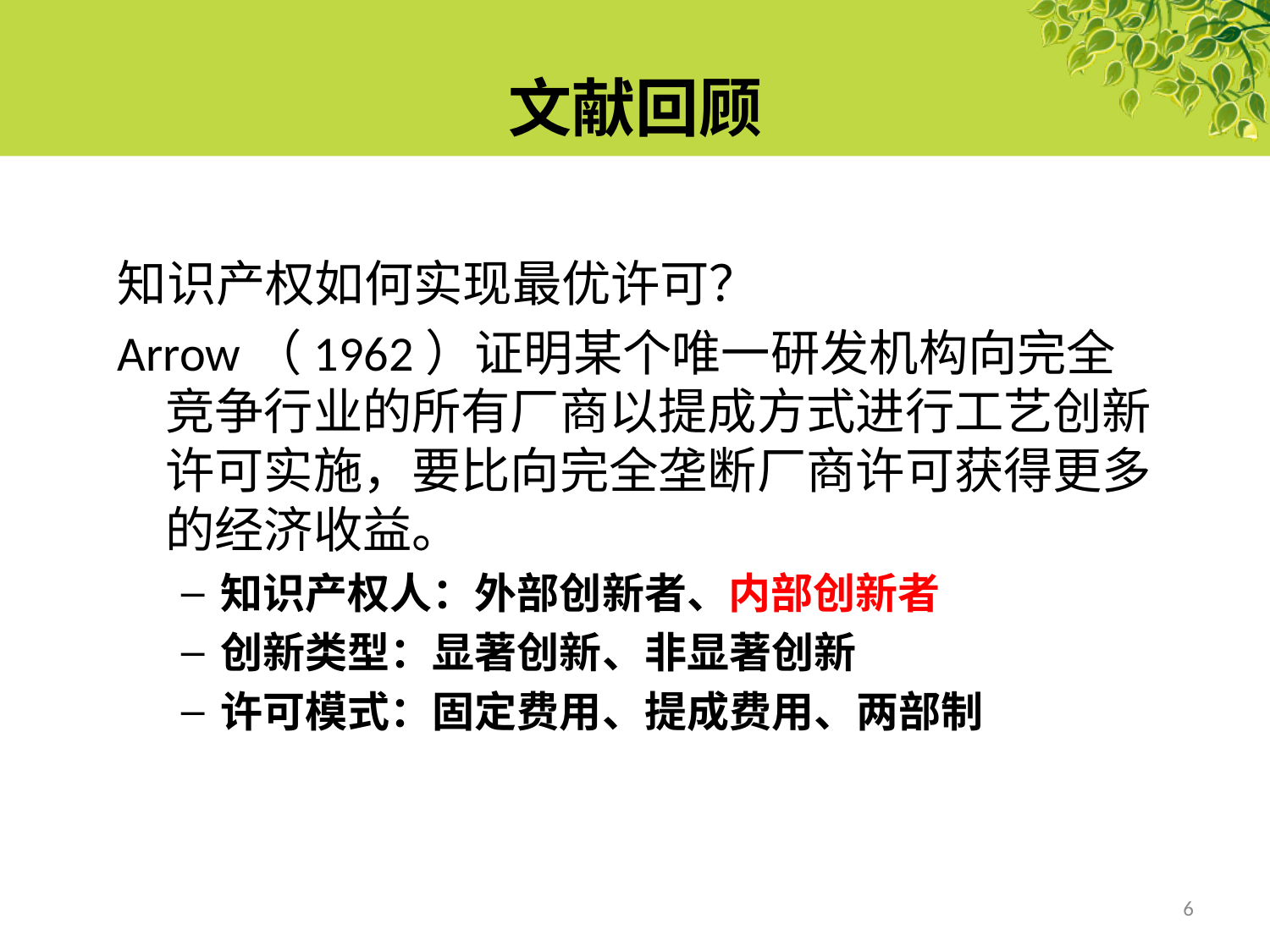

# 文献回顾
知识产权如何实现最优许可？
Arrow（1962）证明某个唯一研发机构向完全竞争行业的所有厂商以提成方式进行工艺创新许可实施，要比向完全垄断厂商许可获得更多的经济收益。
知识产权人：外部创新者、内部创新者
创新类型：显著创新、非显著创新
许可模式：固定费用、提成费用、两部制

6